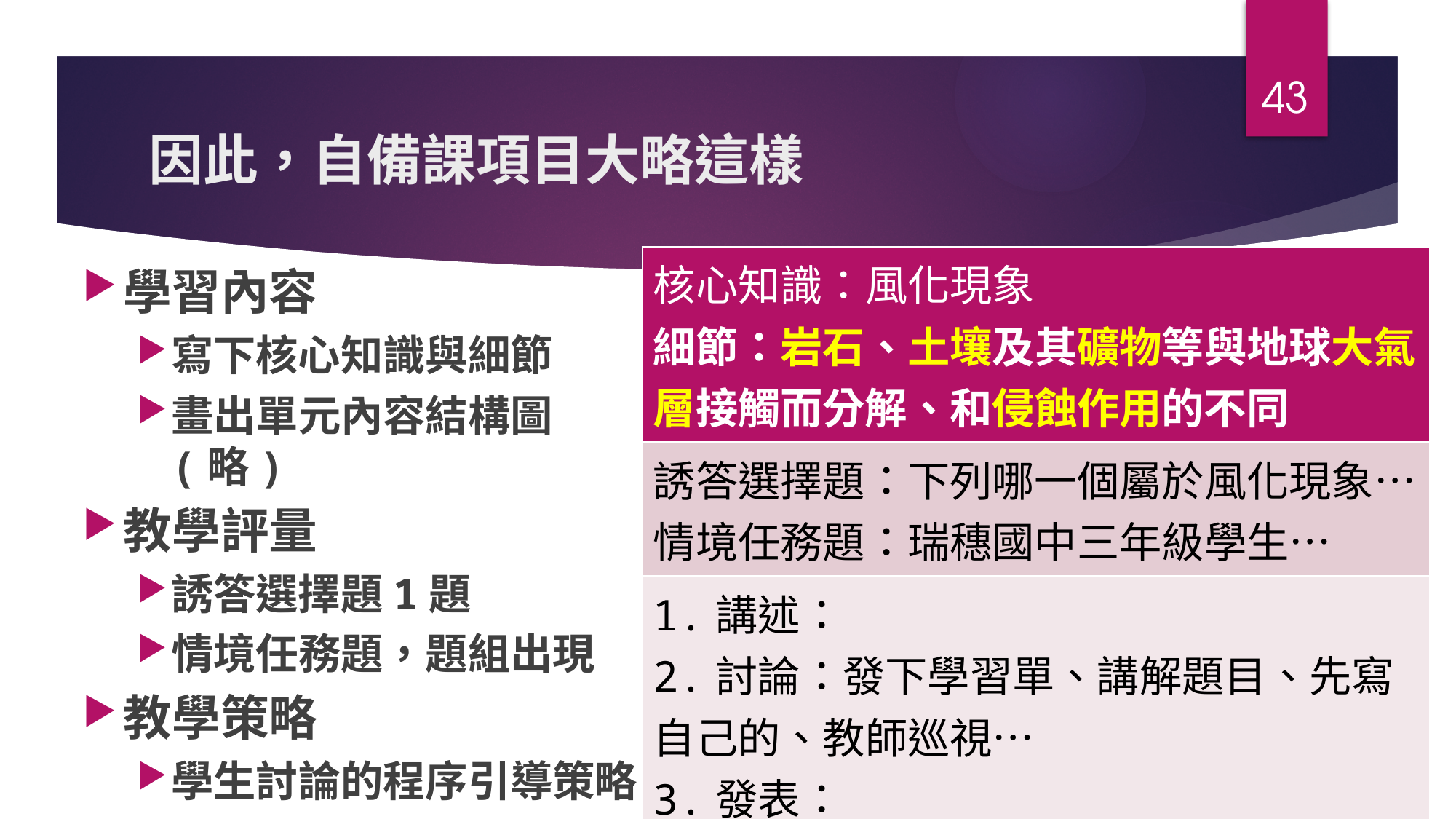

43
# 因此，自備課項目大略這樣
| 核心知識：風化現象 細節：岩石、土壤及其礦物等與地球大氣層接觸而分解、和侵蝕作用的不同 |
| --- |
| 誘答選擇題：下列哪一個屬於風化現象… 情境任務題：瑞穗國中三年級學生… |
| 1.講述： 2.討論：發下學習單、講解題目、先寫自己的、教師巡視… 3.發表： |
學習內容
寫下核心知識與細節
畫出單元內容結構圖(略)
教學評量
誘答選擇題1題
情境任務題，題組出現
教學策略
學生討論的程序引導策略